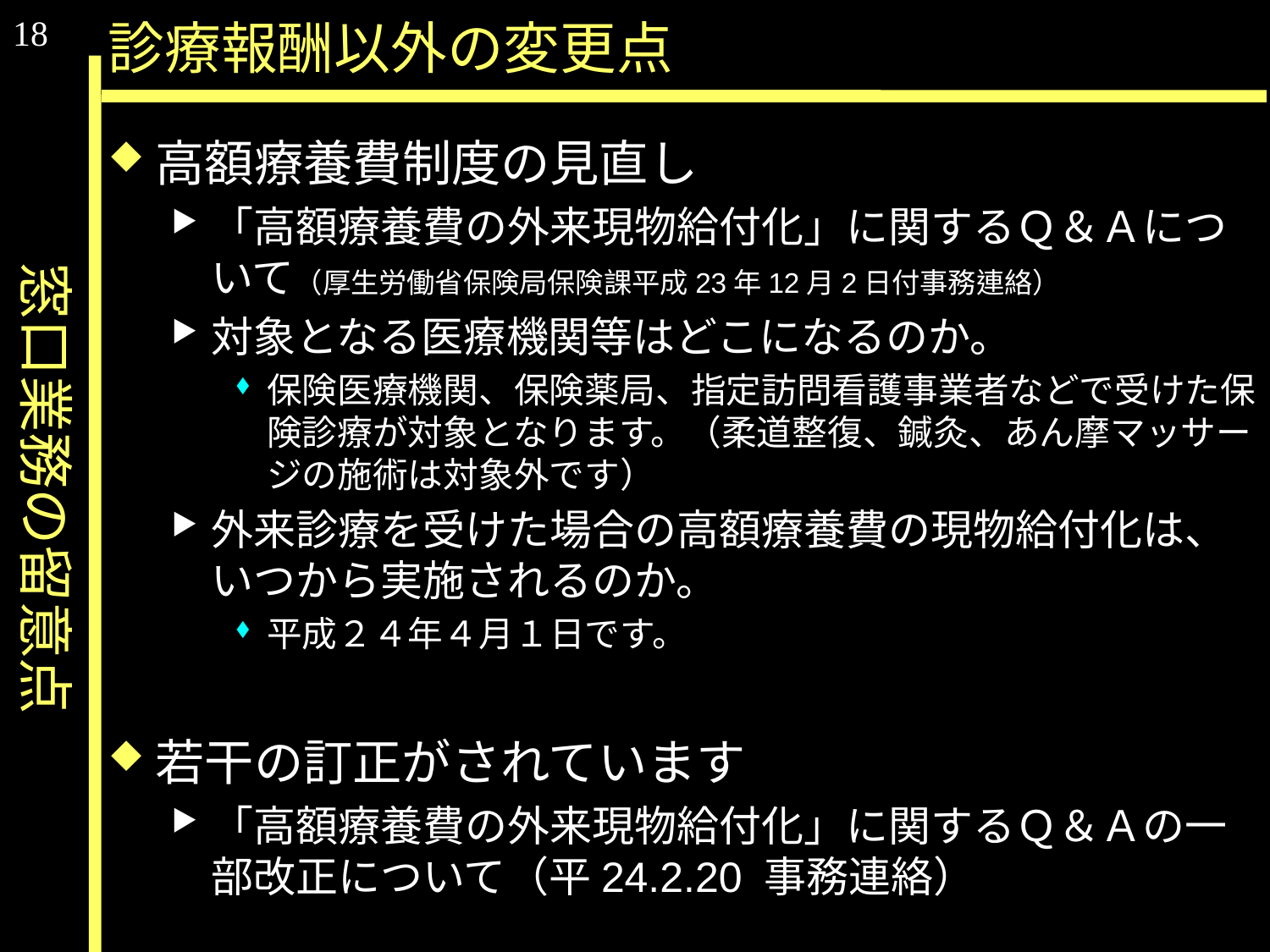

18
# 診療報酬以外の変更点

窓口業務の留意点
高額療養費制度の見直し
「高額療養費の外来現物給付化」に関するＱ＆Ａについて（厚生労働省保険局保険課平成23年12月2日付事務連絡）
対象となる医療機関等はどこになるのか。
保険医療機関、保険薬局、指定訪問看護事業者などで受けた保険診療が対象となります。（柔道整復、鍼灸、あん摩マッサージの施術は対象外です）
外来診療を受けた場合の高額療養費の現物給付化は、いつから実施されるのか。
平成２４年４月１日です。

若干の訂正がされています
「高額療養費の外来現物給付化」に関するＱ＆Ａの一部改正について（平24.2.20 事務連絡）